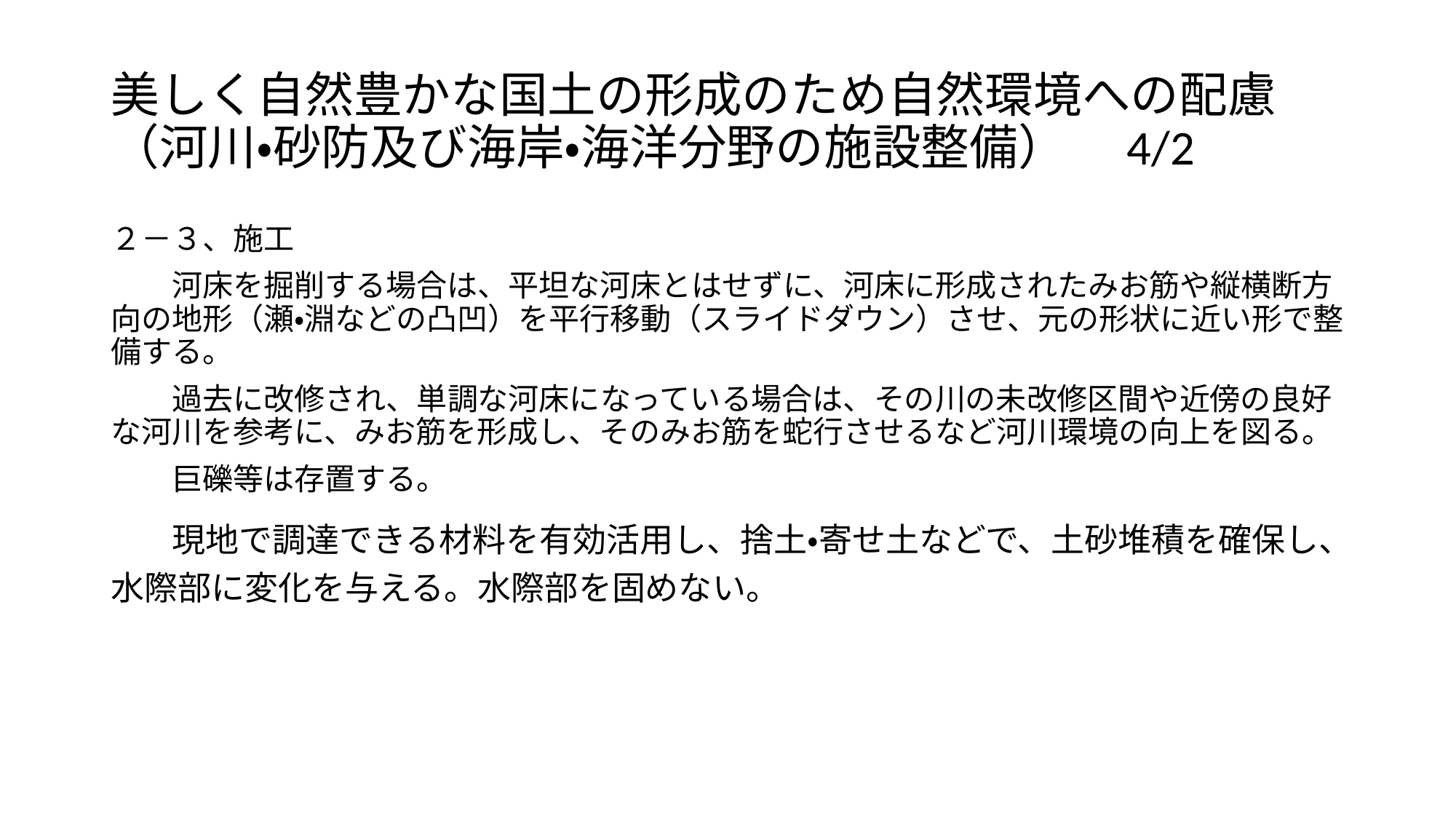

# 美しく自然豊かな国土の形成のため自然環境への配慮（河川・砂防及び海岸・海洋分野の施設整備）　4/2
２－３、施工
　　河床を掘削する場合は、平坦な河床とはせずに、河床に形成されたみお筋や縦横断方向の地形（瀬・淵などの凸凹）を平行移動（スライドダウン）させ、元の形状に近い形で整備する。
　　過去に改修され、単調な河床になっている場合は、その川の未改修区間や近傍の良好な河川を参考に、みお筋を形成し、そのみお筋を蛇行させるなど河川環境の向上を図る。
　　巨礫等は存置する。
　　現地で調達できる材料を有効活用し、捨土・寄せ土などで、土砂堆積を確保し、水際部に変化を与える。水際部を固めない。